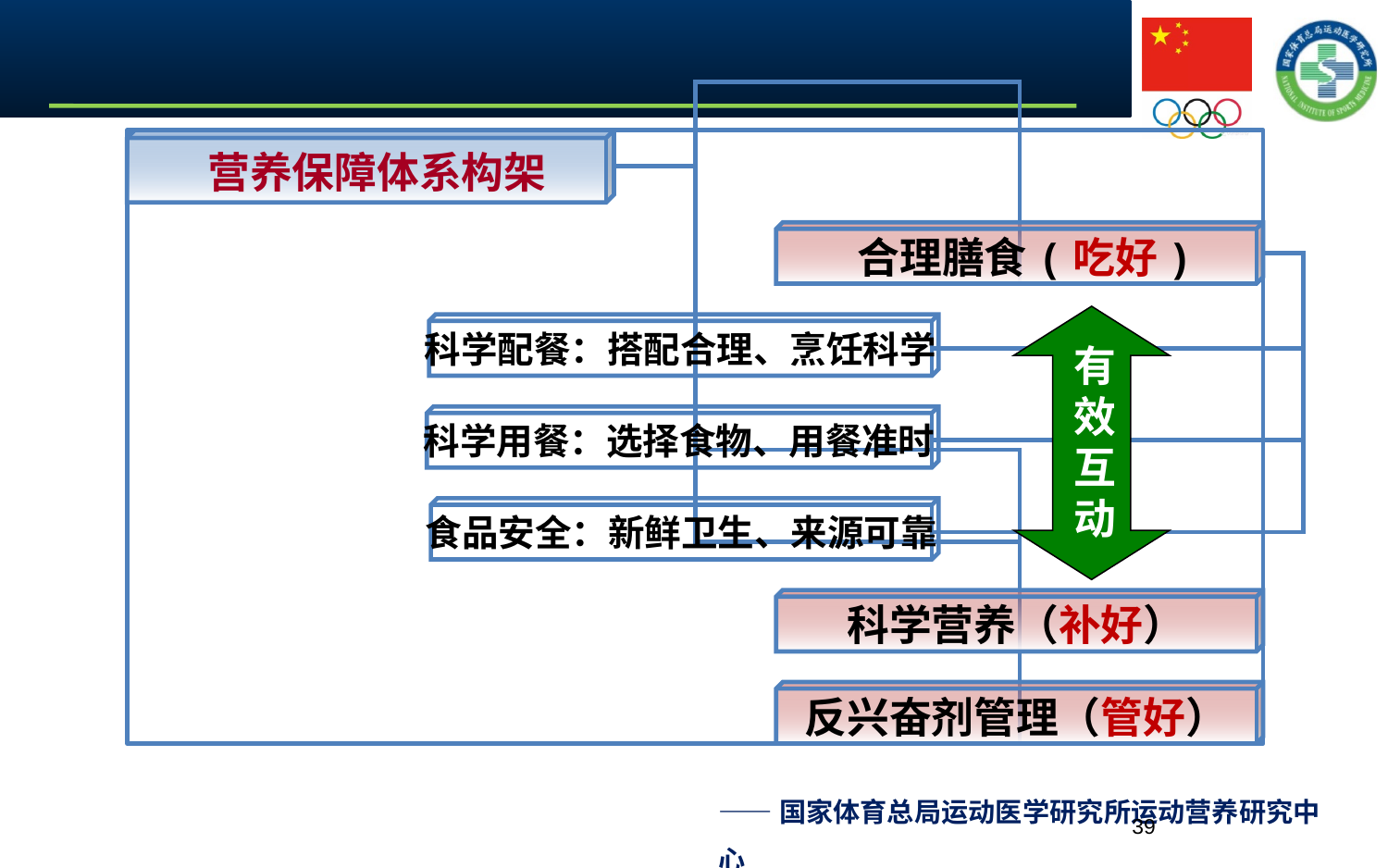

营养保障体系构架
 合理膳食(吃好)
科学配餐：搭配合理、烹饪科学
科学用餐：选择食物、用餐准时
食品安全：新鲜卫生、来源可靠
科学营养（补好）
反兴奋剂管理（管好）

有效互动
39